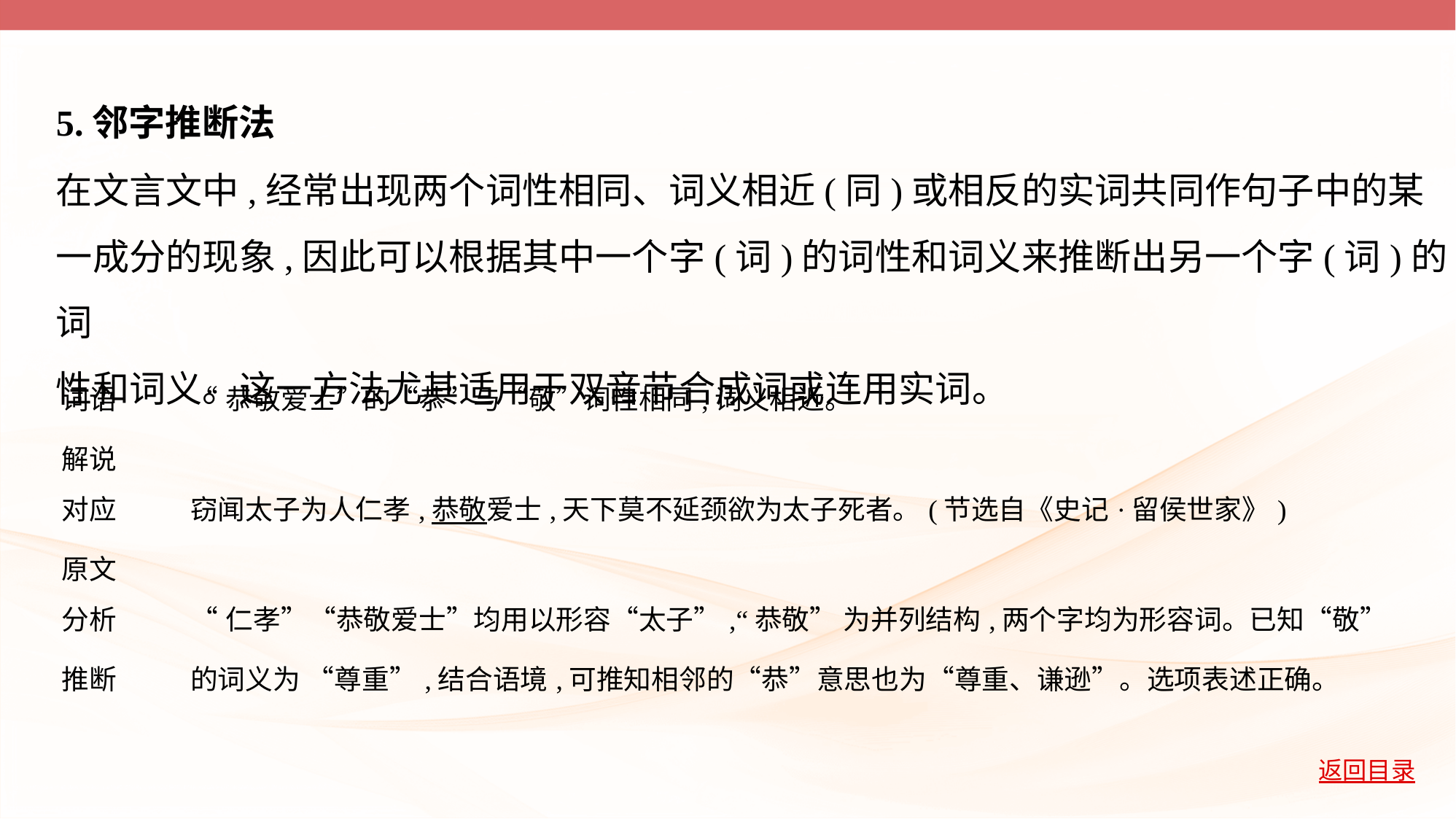

5.邻字推断法
在文言文中,经常出现两个词性相同、词义相近(同)或相反的实词共同作句子中的某
一成分的现象,因此可以根据其中一个字(词)的词性和词义来推断出另一个字(词)的词
性和词义。这一方法尤其适用于双音节合成词或连用实词。
| 词语 解说 | “恭敬爱士”的“恭”与“敬”词性相同,词义相近。 |
| --- | --- |
| 对应 原文 | 窃闻太子为人仁孝,恭敬爱士,天下莫不延颈欲为太子死者。(节选自《史记·留侯世家》) |
| 分析 推断 | “仁孝”“恭敬爱士”均用以形容“太子”,“恭敬” 为并列结构,两个字均为形容词。已知“敬”的词义为 “尊重”,结合语境,可推知相邻的“恭”意思也为“尊重、谦逊”。选项表述正确。 |